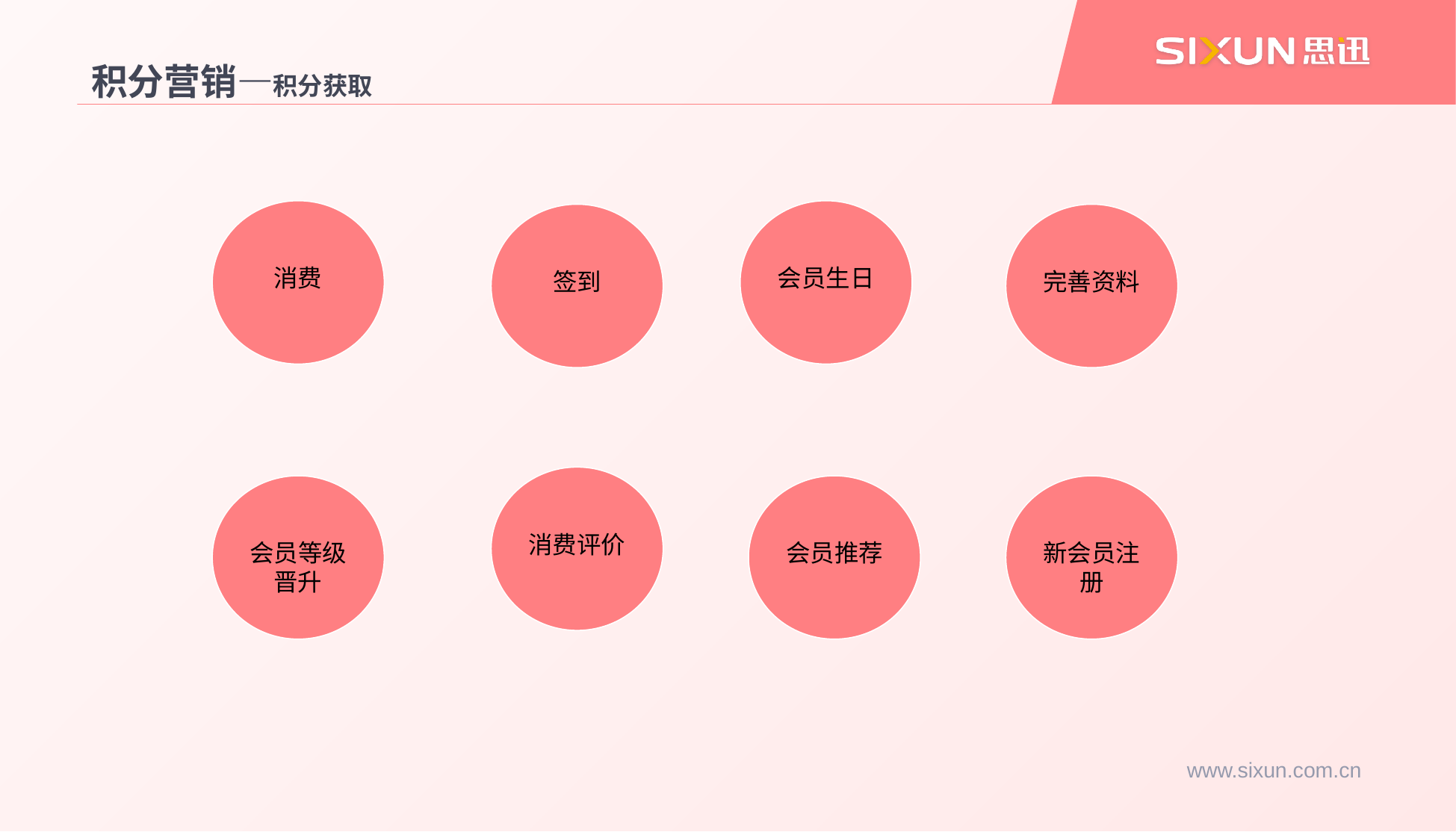

积分营销—积分获取

消费

会员生日

签到

完善资料

消费评价

会员等级晋升

会员推荐

新会员注册